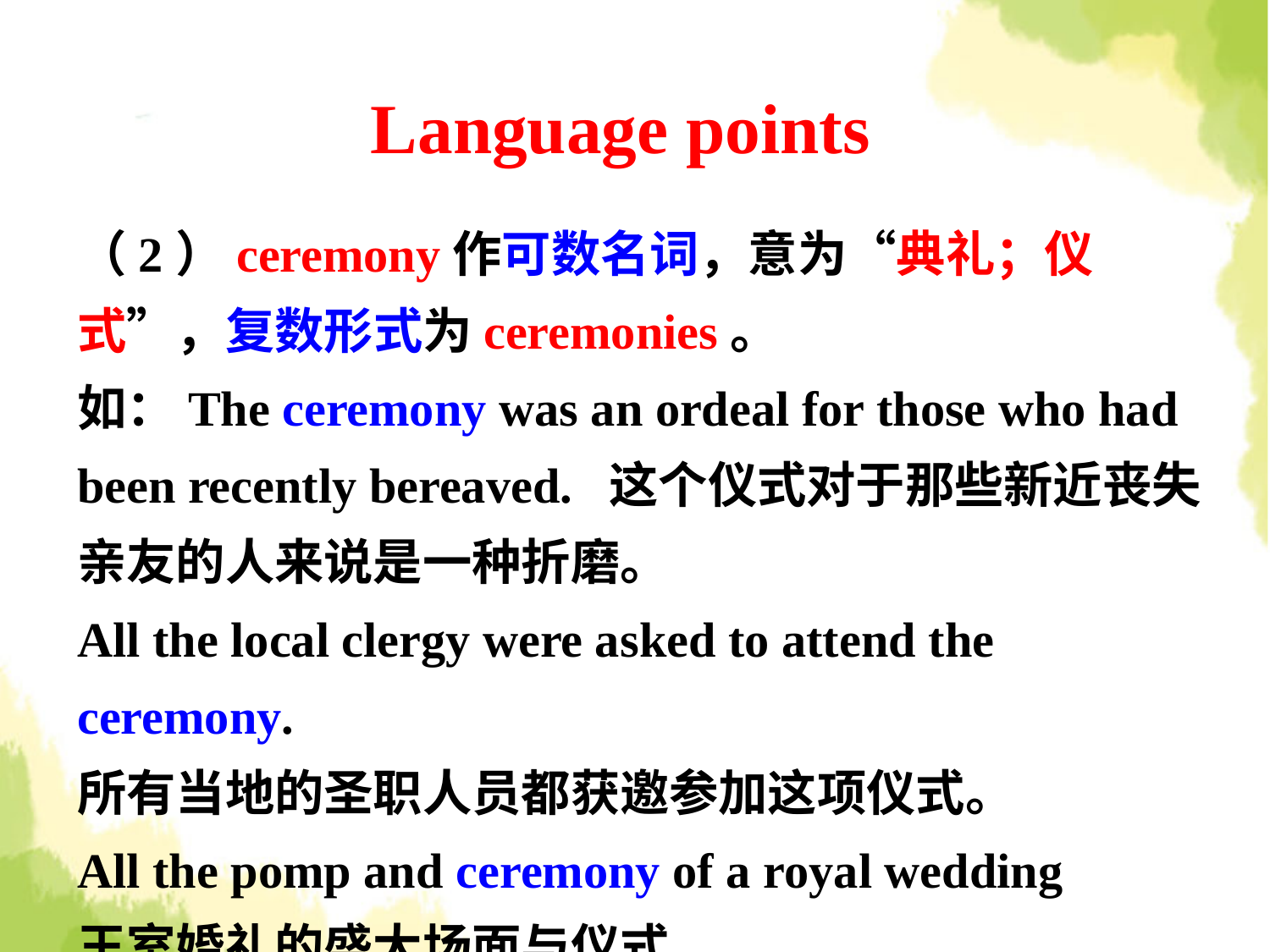

Language points
（2）ceremony作可数名词，意为“典礼；仪式”，复数形式为ceremonies。
如：The ceremony was an ordeal for those who had been recently bereaved.  这个仪式对于那些新近丧失亲友的人来说是一种折磨。
All the local clergy were asked to attend the ceremony.
所有当地的圣职人员都获邀参加这项仪式。
All the pomp and ceremony of a royal wedding
王室婚礼的盛大场面与仪式。